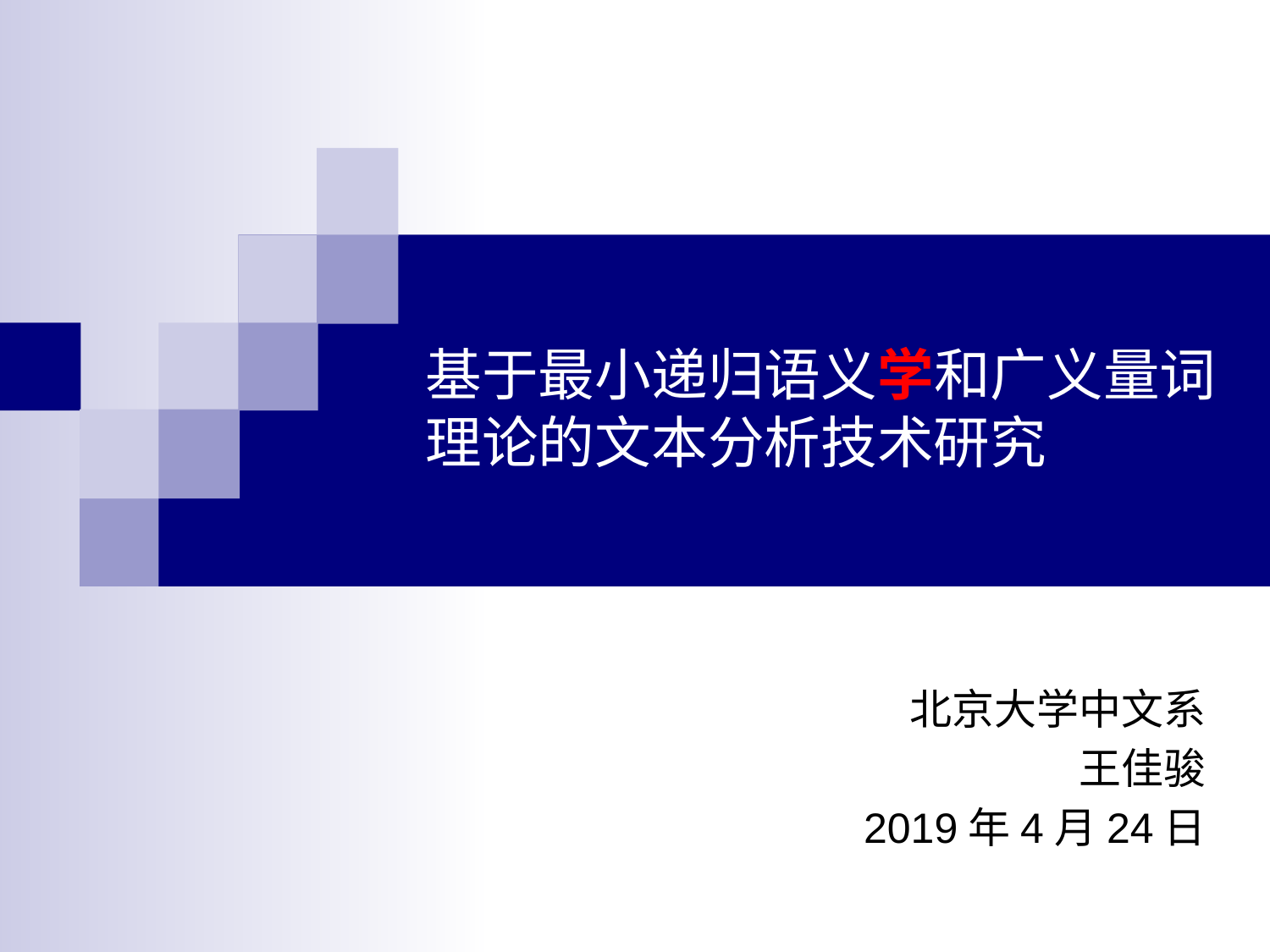

# 基于最小递归语义学和广义量词理论的文本分析技术研究
北京大学中文系
王佳骏
2019年4月24日